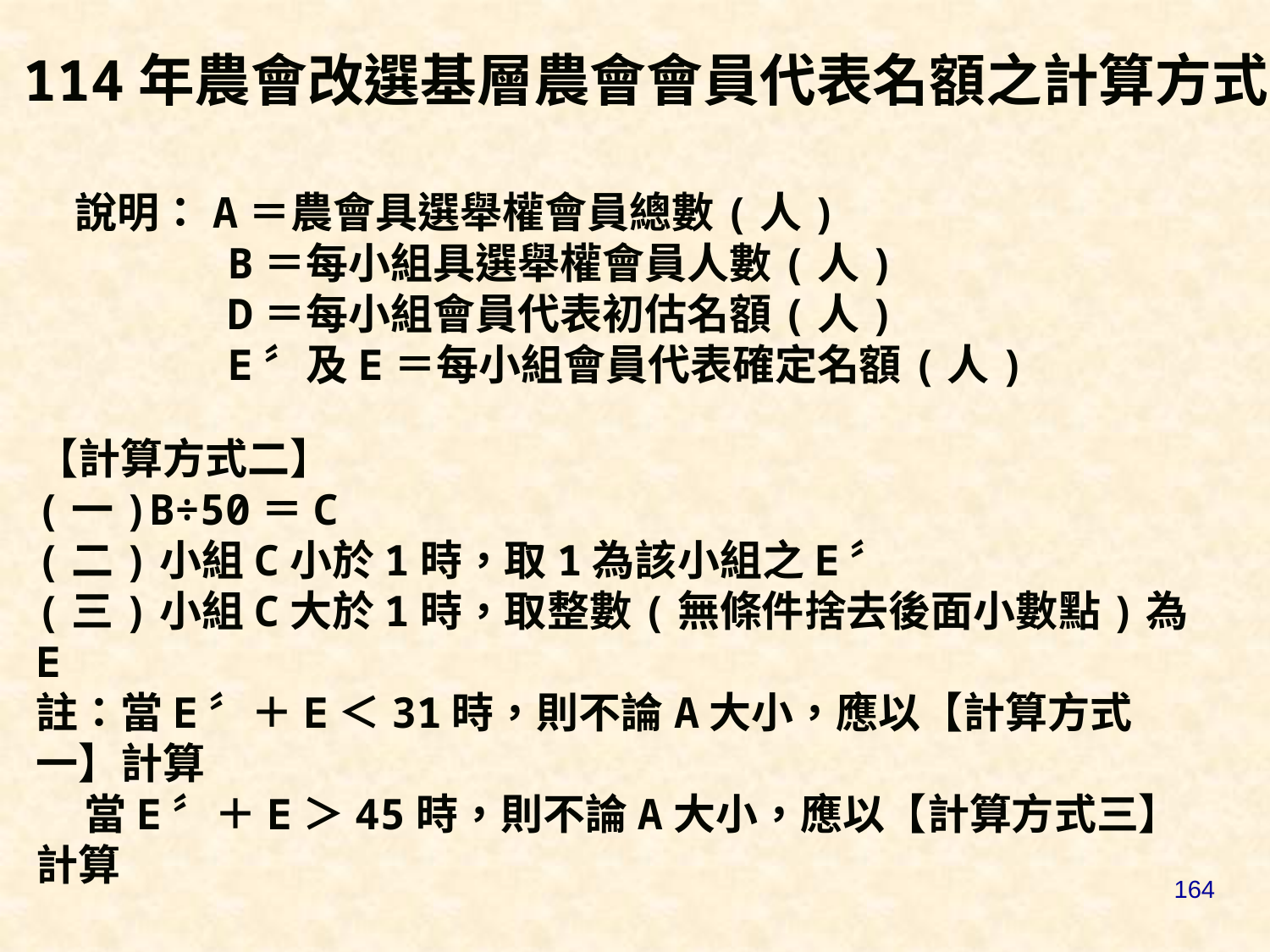

114年農會改選基層農會會員代表名額之計算方式
說明：A＝農會具選舉權會員總數(人)
      B＝每小組具選舉權會員人數(人)
      D＝每小組會員代表初估名額(人)
      E〞及E＝每小組會員代表確定名額(人)
【計算方式二】
(一)B÷50＝C
(二)小組C小於1時，取1為該小組之E〞
(三)小組C大於1時，取整數(無條件捨去後面小數點)為E
註：當E〞＋E＜31時，則不論A大小，應以【計算方式一】計算
    當E〞＋E＞45時，則不論A大小，應以【計算方式三】計算
164